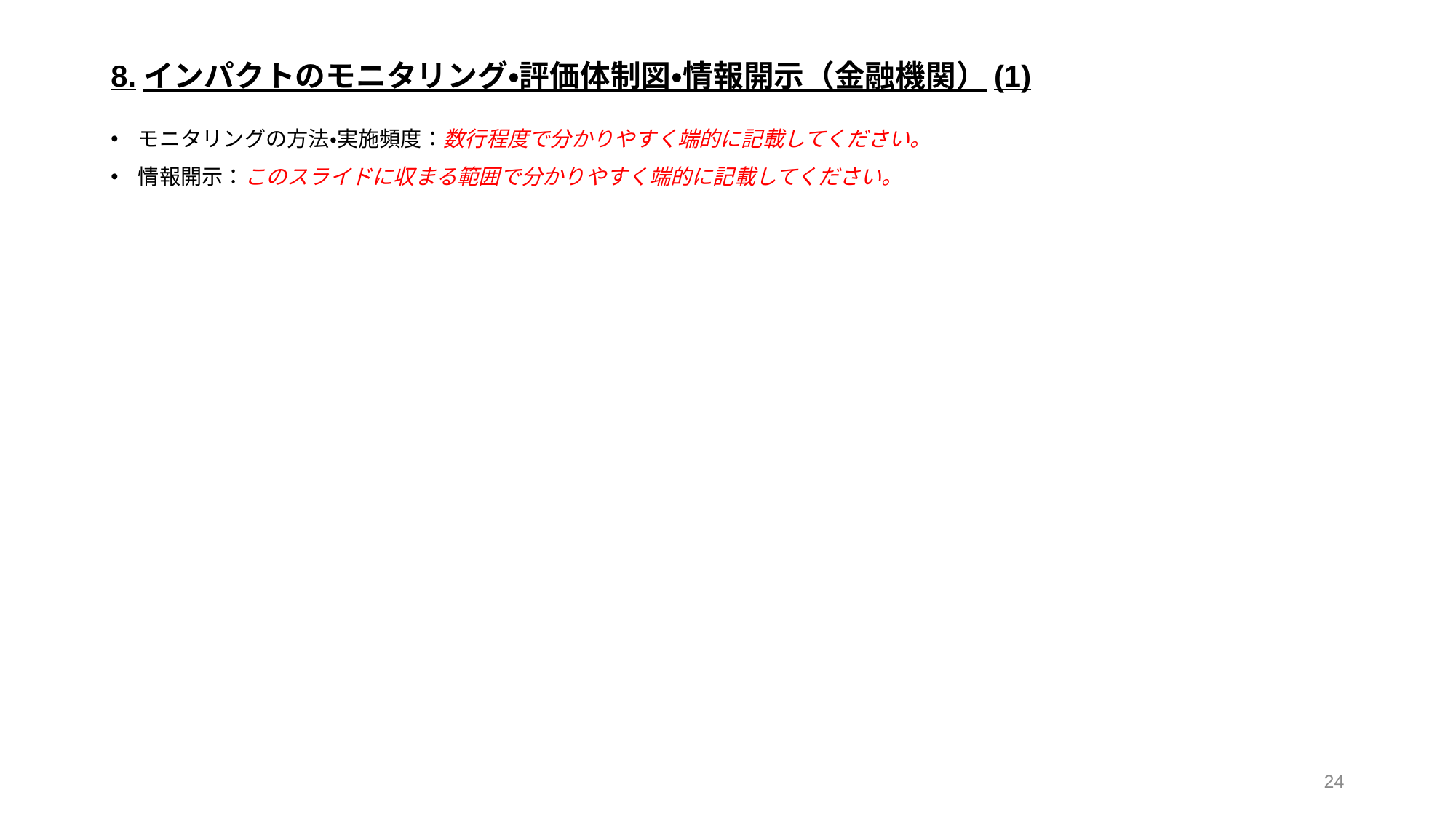

# 8.インパクトのモニタリング・評価体制図・情報開示（金融機関）(1)
モニタリングの方法・実施頻度：数行程度で分かりやすく端的に記載してください。
情報開示：このスライドに収まる範囲で分かりやすく端的に記載してください。

24